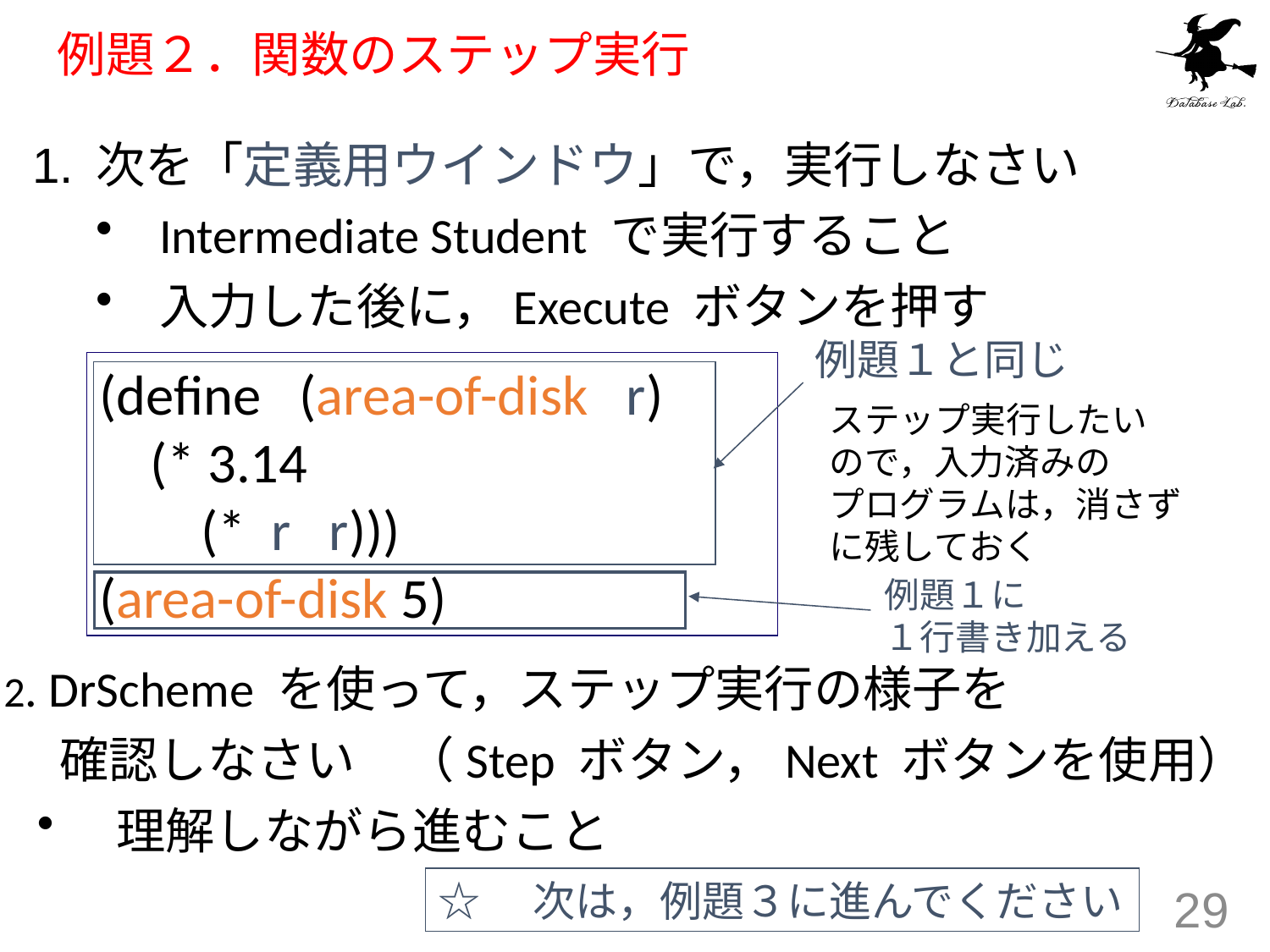

# 例題２．関数のステップ実行
次を「定義用ウインドウ」で，実行しなさい
Intermediate Student で実行すること
入力した後に，Execute ボタンを押す
例題１と同じ
(define   (area-of-disk   r)
    (* 3.14
        (*  r   r)))
(area-of-disk 5)

ステップ実行したい
ので，入力済みの
プログラムは，消さず
に残しておく
例題１に
１行書き加える

2. DrScheme を使って，ステップ実行の様子を
    確認しなさい　（Step ボタン，Next ボタンを使用）
　理解しながら進むこと
☆　次は，例題３に進んでください
29